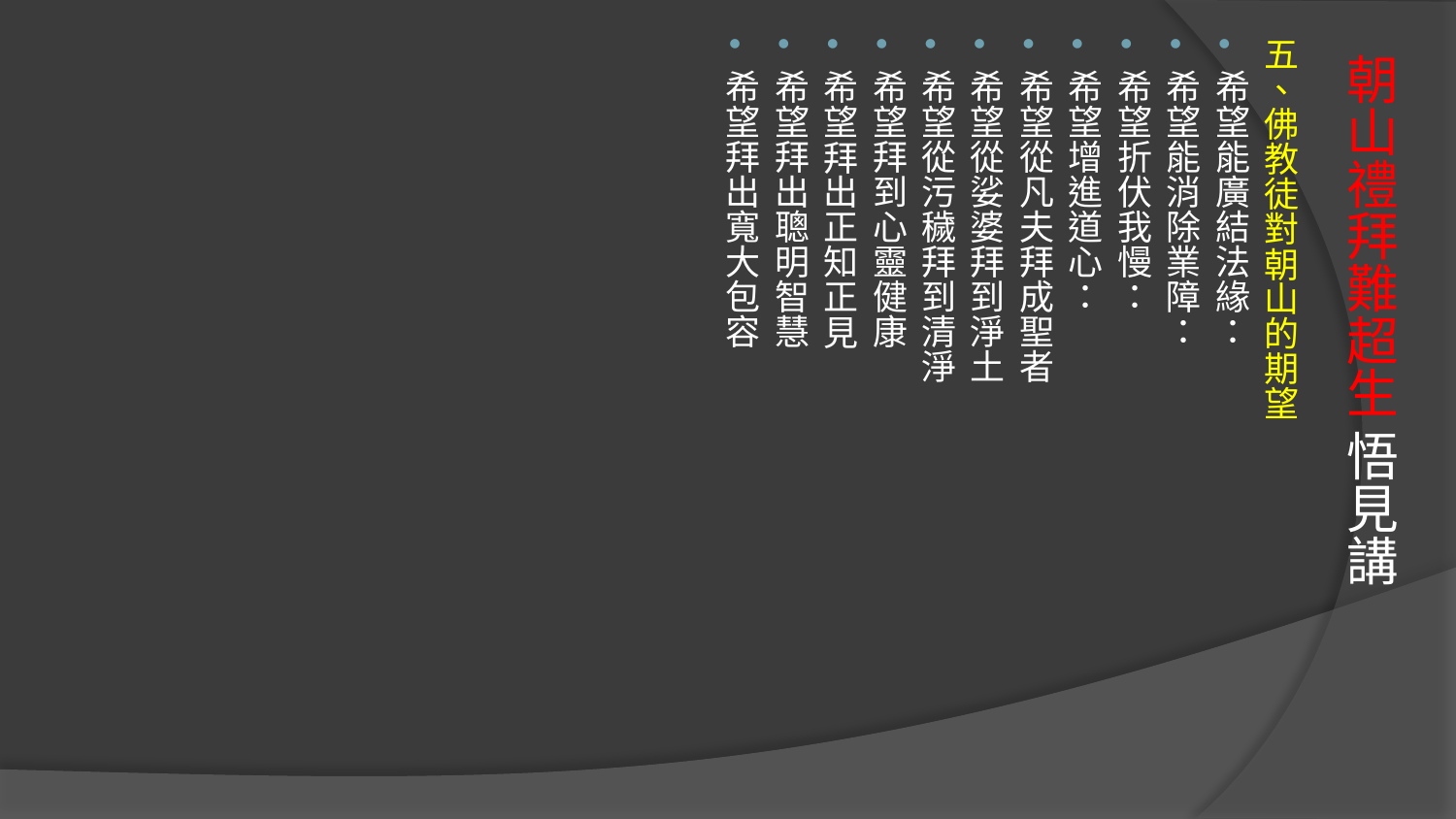

五、佛教徒對朝山的期望
希望能廣結法緣：
希望能消除業障：
希望折伏我慢：
希望增進道心：
希望從凡夫拜成聖者
希望從娑婆拜到淨土
希望從污穢拜到清淨
希望拜到心靈健康
希望拜出正知正見
希望拜出聰明智慧
希望拜出寬大包容

# 朝山禮拜難超生 悟見講